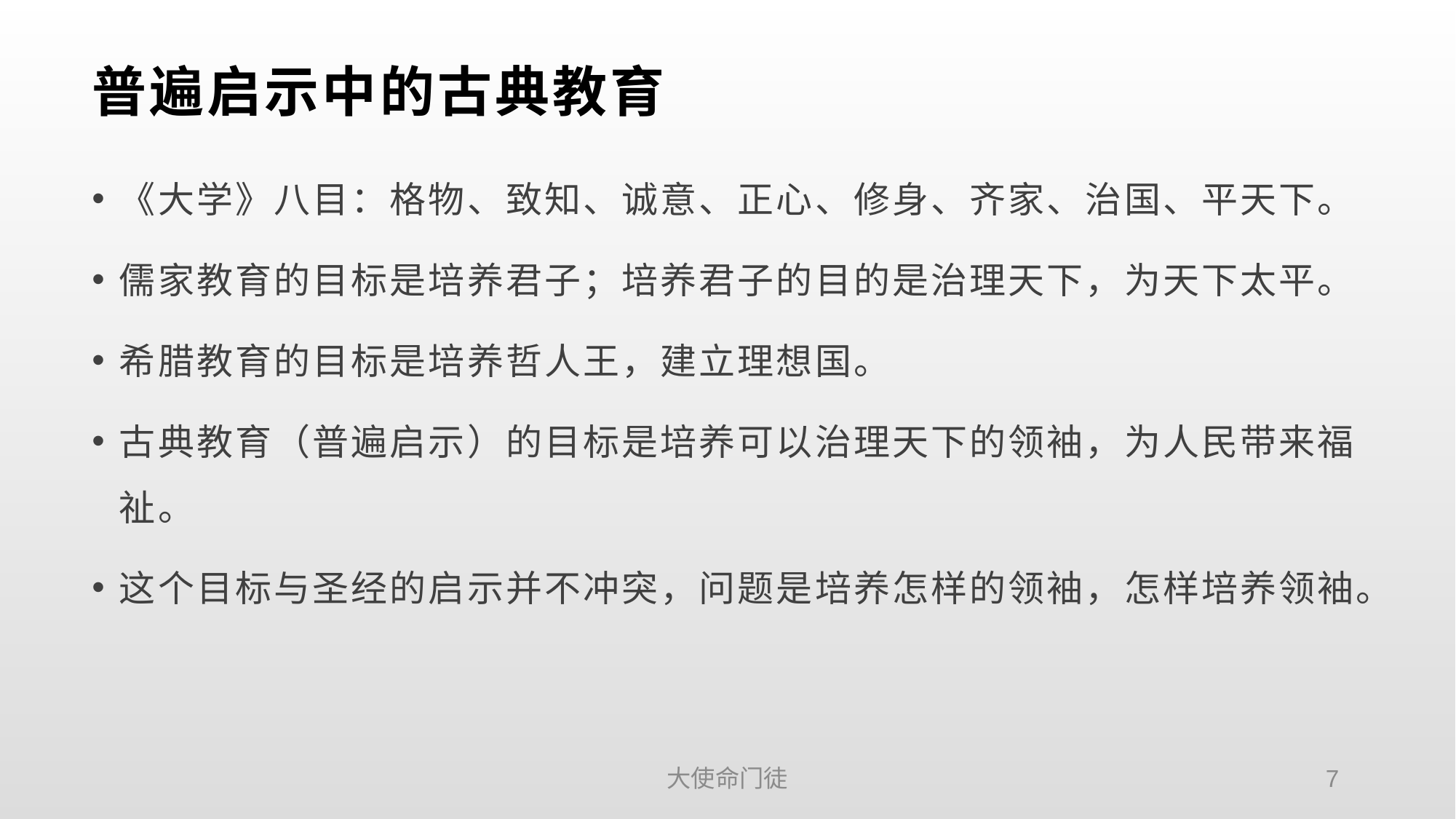

# 普遍启示中的古典教育
《大学》八目：格物、致知、诚意、正心、修身、齐家、治国、平天下。
儒家教育的目标是培养君子；培养君子的目的是治理天下，为天下太平。
希腊教育的目标是培养哲人王，建立理想国。
古典教育（普遍启示）的目标是培养可以治理天下的领袖，为人民带来福祉。
这个目标与圣经的启示并不冲突，问题是培养怎样的领袖，怎样培养领袖。

大使命门徒
7